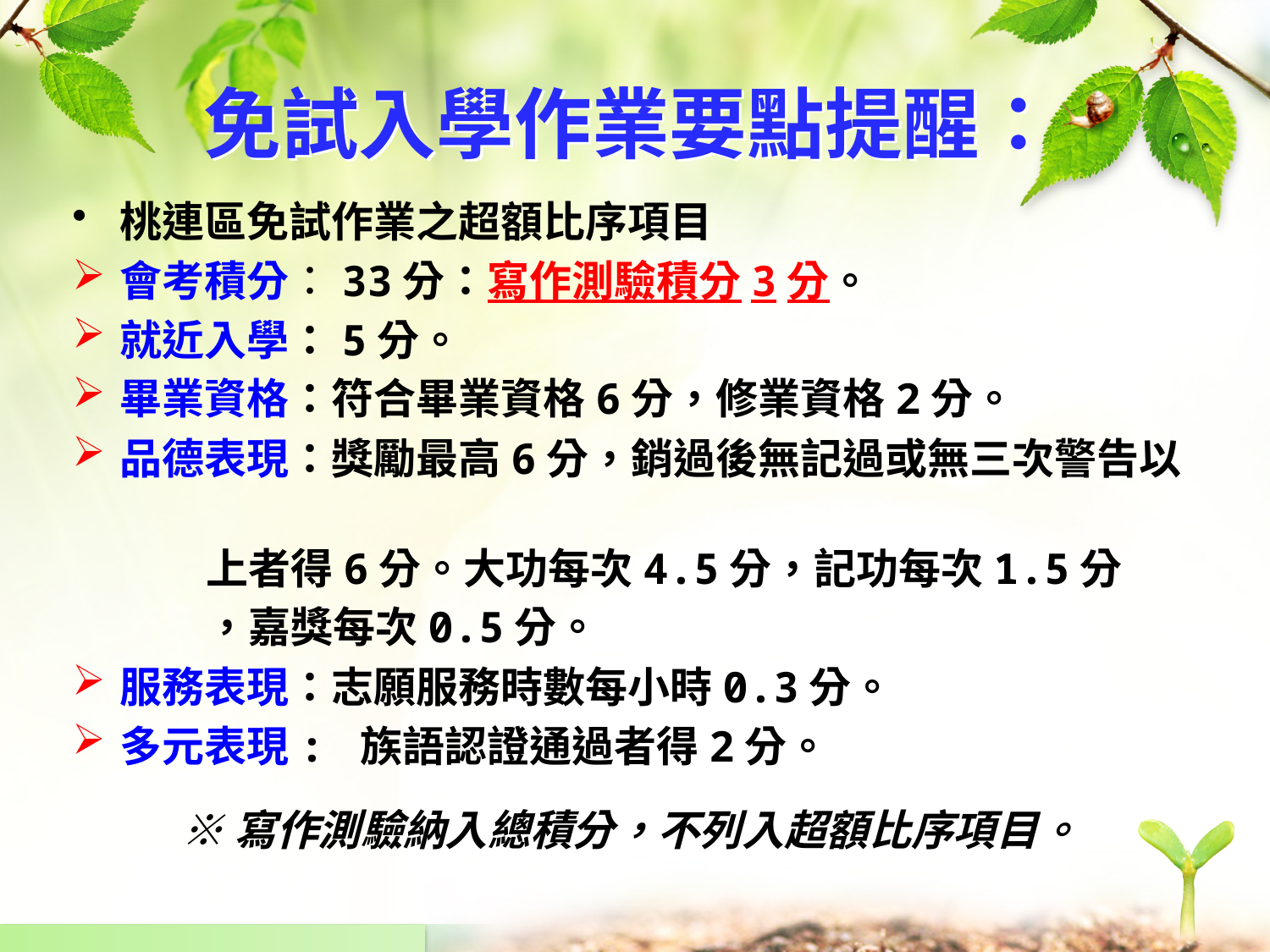

# 免試入學作業要點提醒：
桃連區免試作業之超額比序項目
會考積分：33分：寫作測驗積分3分。
就近入學：5分。
畢業資格：符合畢業資格6分，修業資格2分。
品德表現：獎勵最高6分，銷過後無記過或無三次警告以
             上者得6分。大功每次4.5分，記功每次1.5分
             ，嘉獎每次0.5分。
服務表現：志願服務時數每小時0.3分。
多元表現: 族語認證通過者得2分。

※寫作測驗納入總積分，不列入超額比序項目。